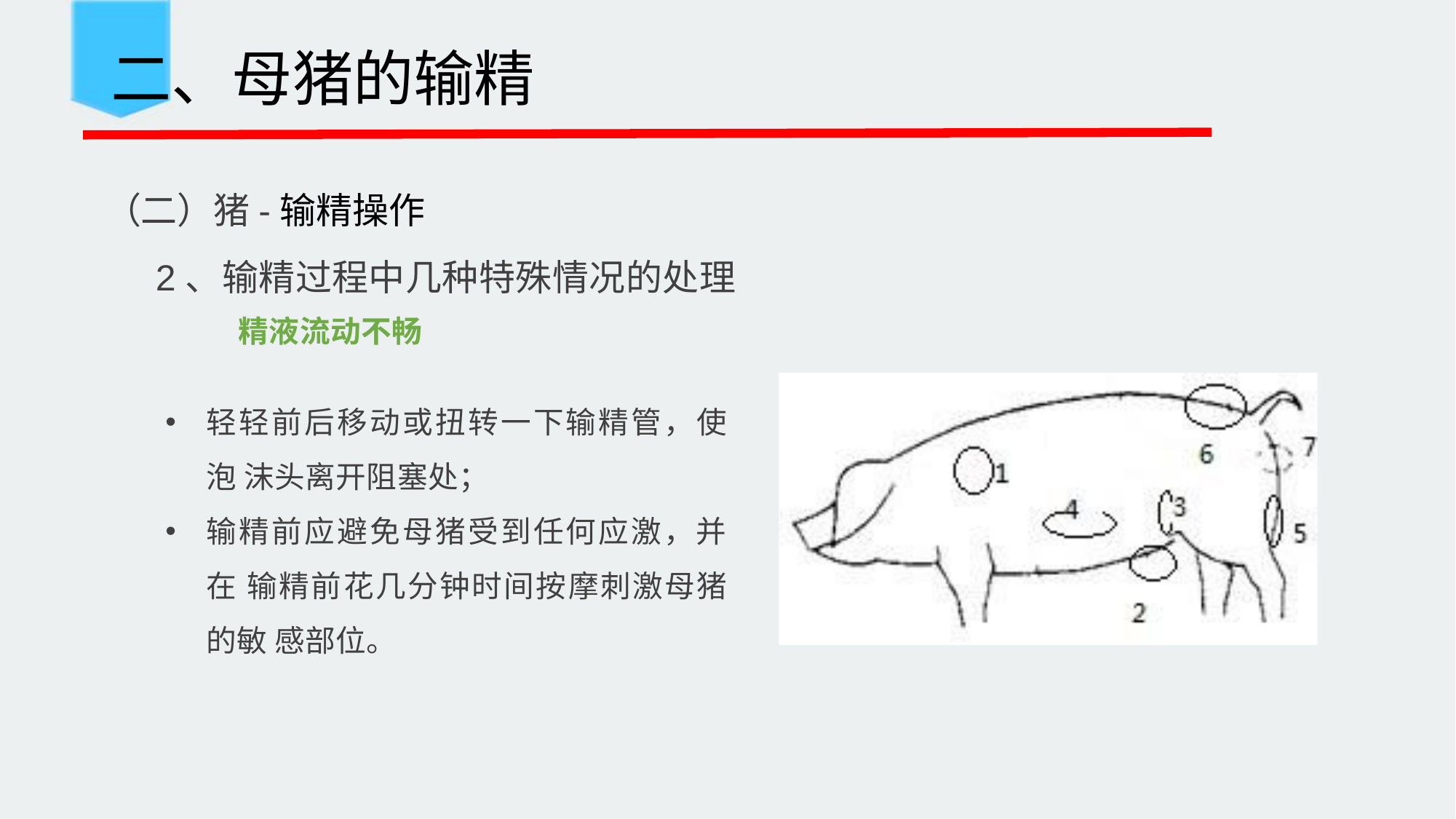

二、母猪的输精
  （二）猪-输精操作
       2、输精过程中几种特殊情况的处理

精液流动不畅

轻轻前后移动或扭转一下输精管，使泡 沫头离开阻塞处；
输精前应避免母猪受到任何应激，并在 输精前花几分钟时间按摩刺激母猪的敏 感部位。